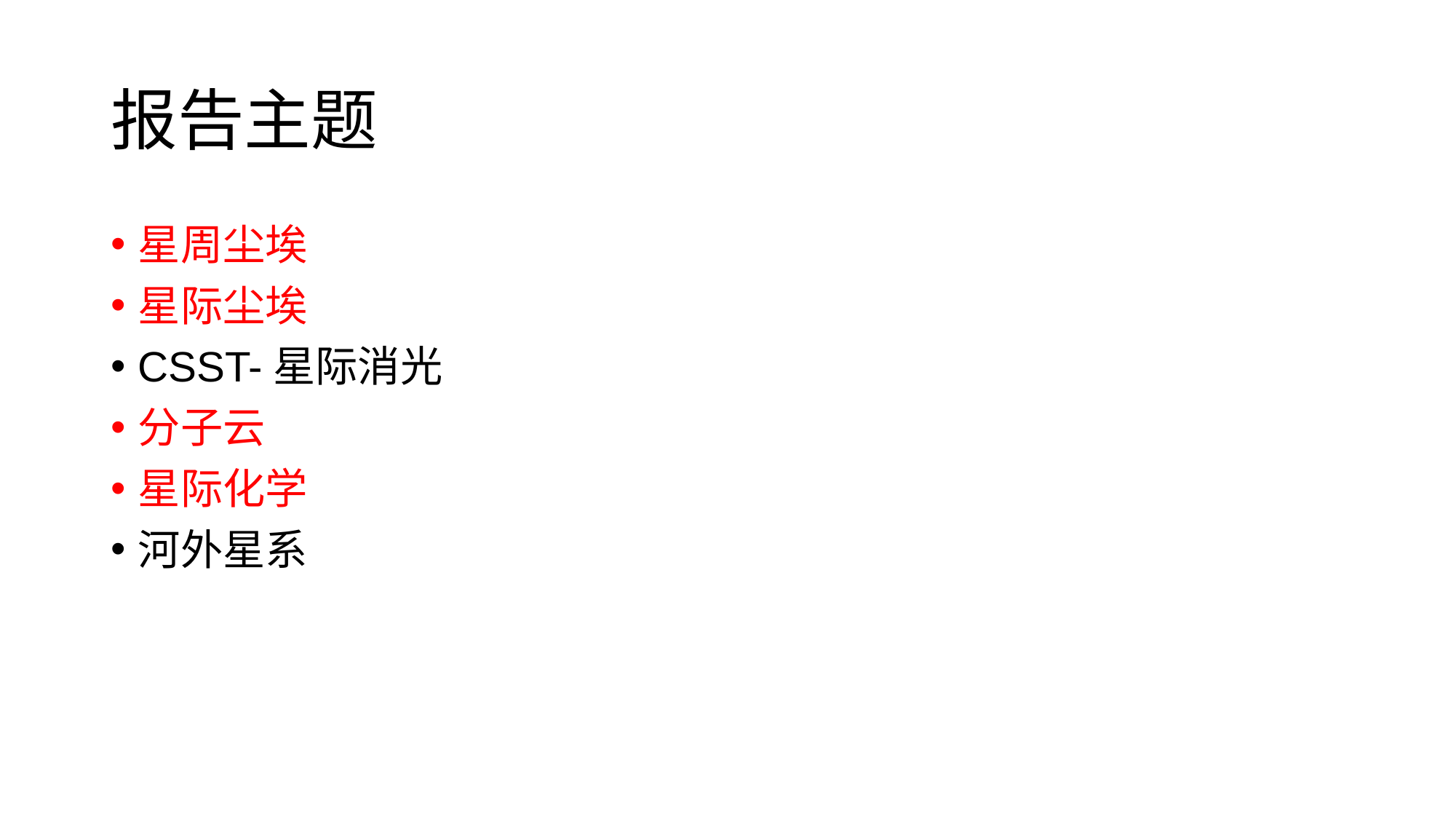

# 报告主题
星周尘埃
星际尘埃
CSST-星际消光
分子云
星际化学
河外星系